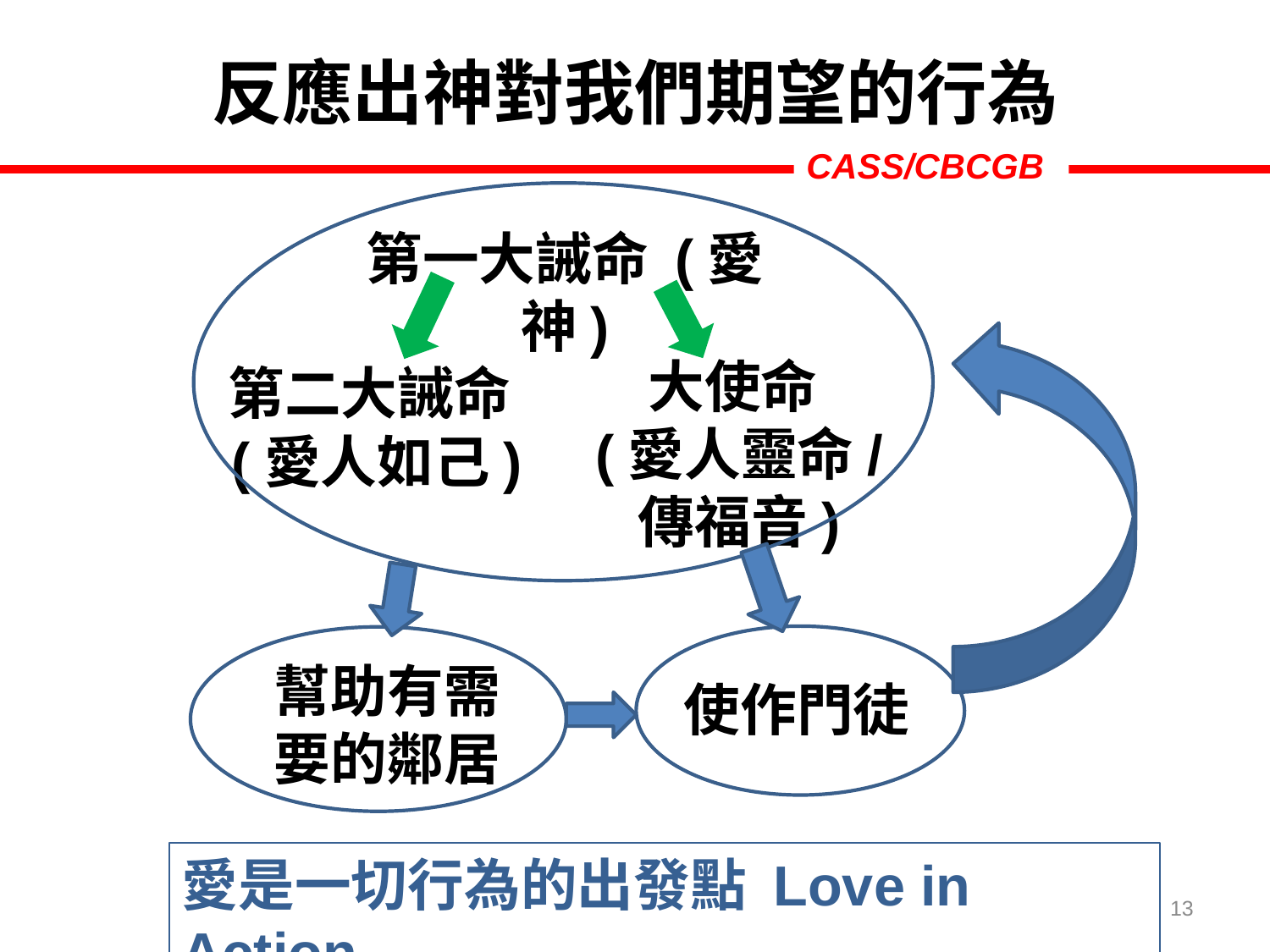

反應出神對我們期望的行為
CASS/CBCGB

第一大誡命 (愛神)

大使命
(愛人靈命/
傳福音)
第二大誡命
 (愛人如己)

幫助有需要的鄰居
使作門徒

愛是一切行為的出發點 Love in Action
13